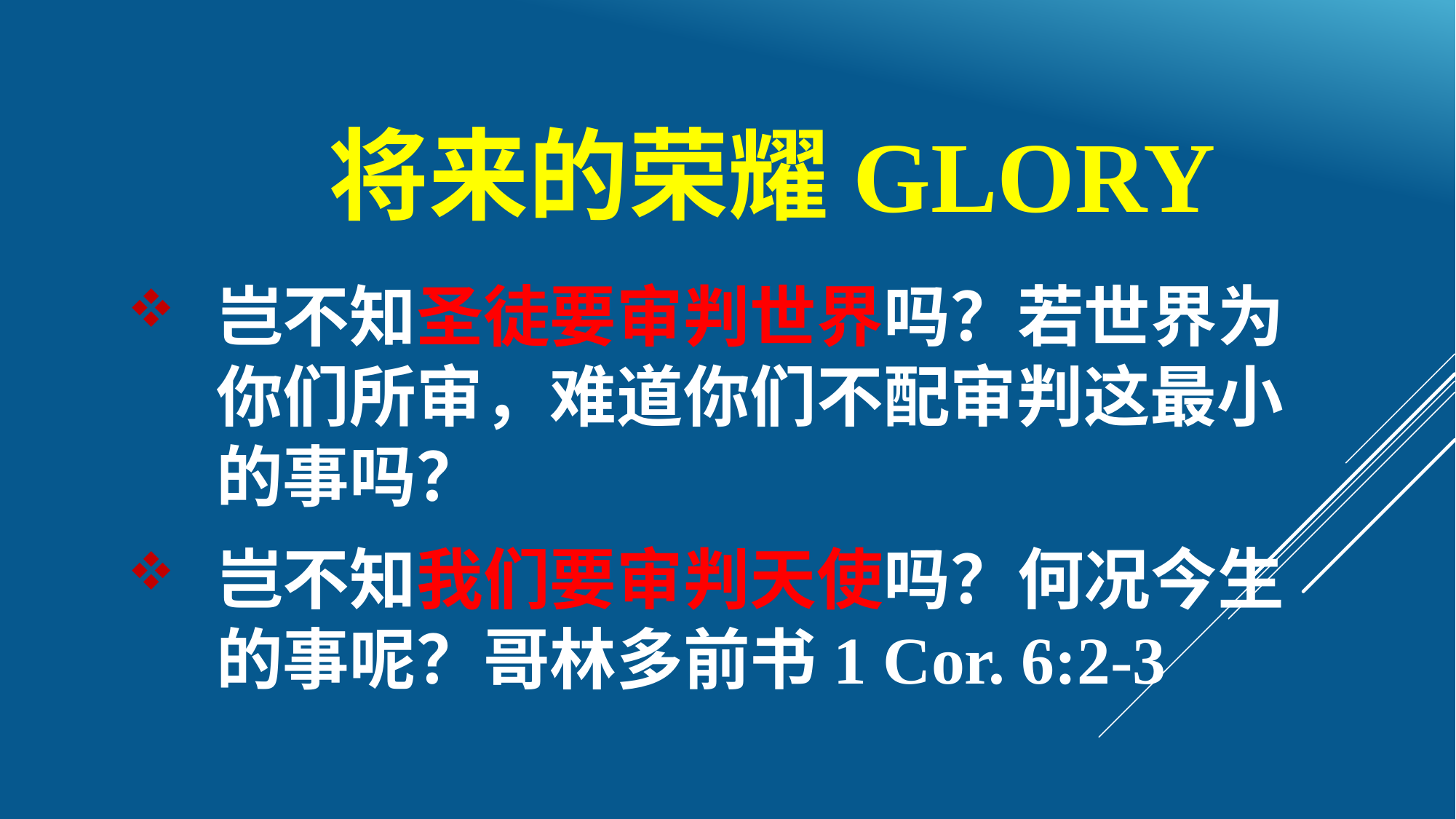

# 将来的荣耀Glory
岂不知圣徒要审判世界吗？若世界为你们所审，难道你们不配审判这最小的事吗？
岂不知我们要审判天使吗？何况今生的事呢？哥林多前书1 Cor. 6:2-3